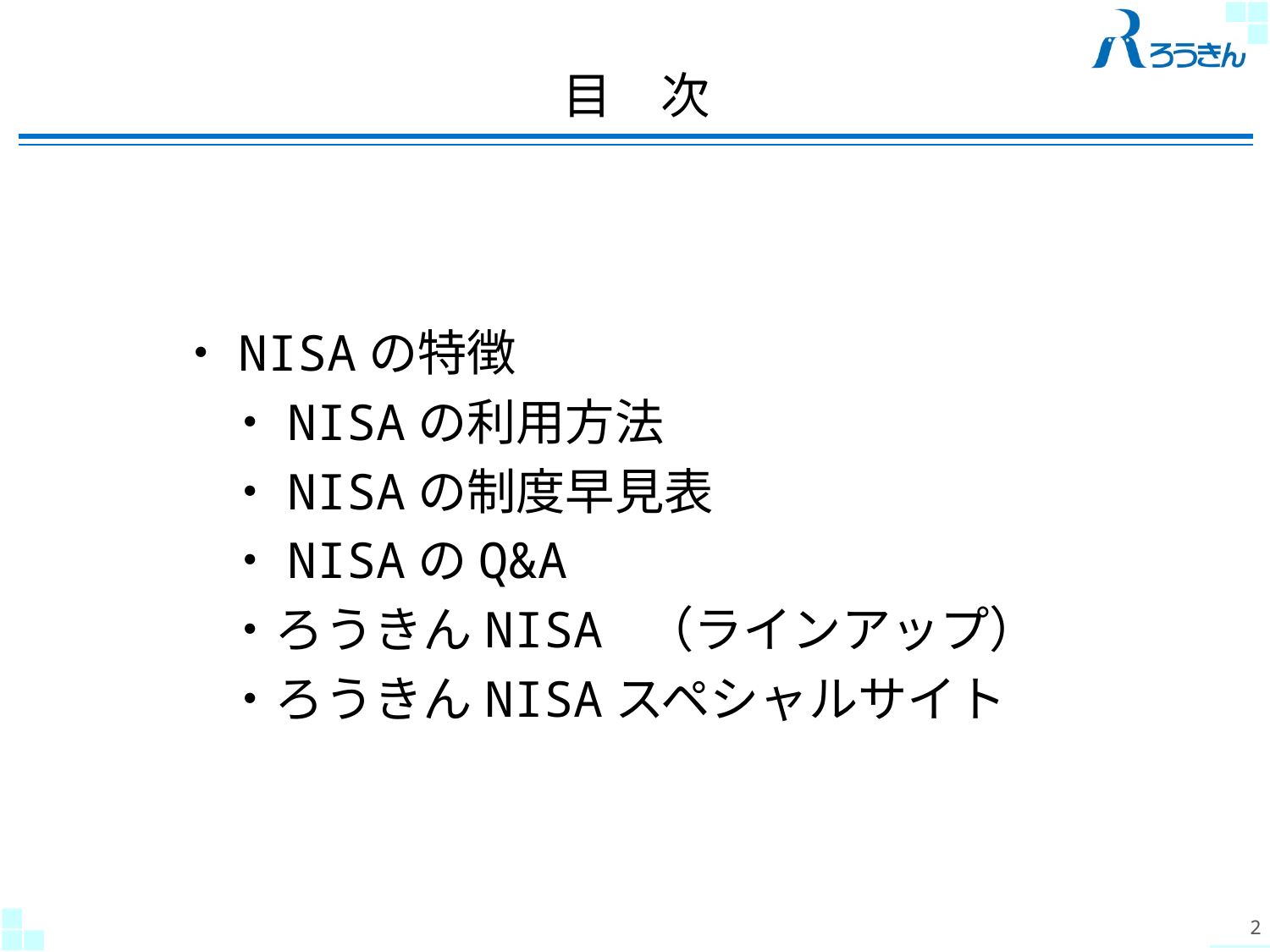

# 目　次

　　・NISAの特徴
　　・NISAの利用方法
　　・NISAの制度早見表
　　・NISAのQ&A
　　・ろうきんNISA （ラインアップ）
　　・ろうきんNISAスペシャルサイト
2